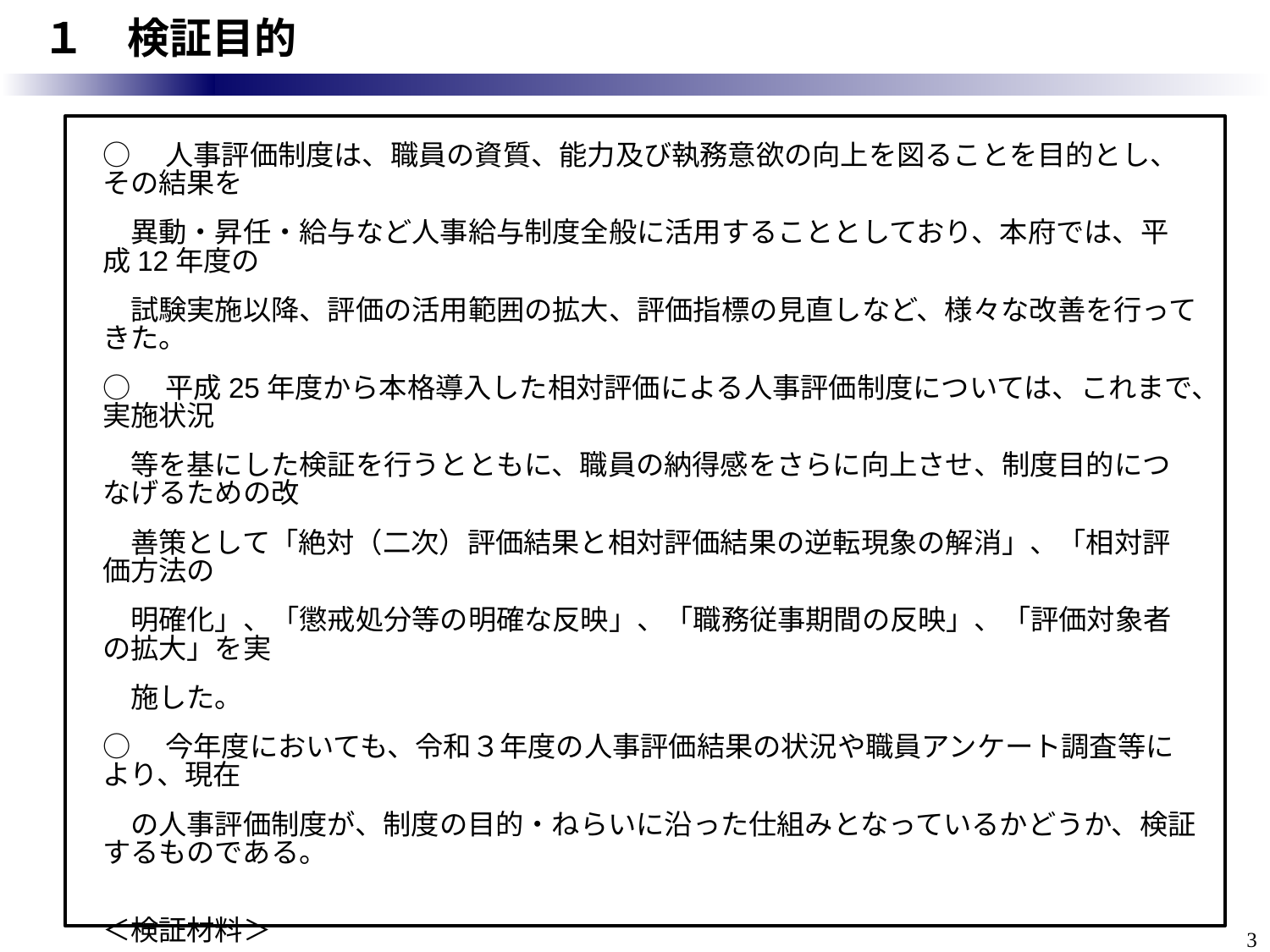

１　検証目的
○　人事評価制度は、職員の資質、能力及び執務意欲の向上を図ることを目的とし、その結果を
　異動・昇任・給与など人事給与制度全般に活用することとしており、本府では、平成12年度の
　試験実施以降、評価の活用範囲の拡大、評価指標の見直しなど、様々な改善を行ってきた。
○　平成25年度から本格導⼊した相対評価による⼈事評価制度については、これまで、実施状況
　等を基にした検証を行うとともに、職員の納得感をさらに向上させ、制度目的につなげるための改
　善策として「絶対（⼆次）評価結果と相対評価結果の逆転現象の解消」、「相対評価⽅法の
　明確化」、「懲戒処分等の明確な反映」、「職務従事期間の反映」、「評価対象者の拡大」を実
　施した。
○　今年度においても、令和３年度の人事評価結果の状況や職員アンケート調査等により、現在
　の人事評価制度が、制度の目的・ねらいに沿った仕組みとなっているかどうか、検証するものである。
＜検証材料＞
（１）令和３年度の人事評価結果
（２）職員アンケート調査結果
（３）各部局意見
（４）他府県・民間企業の動向
3